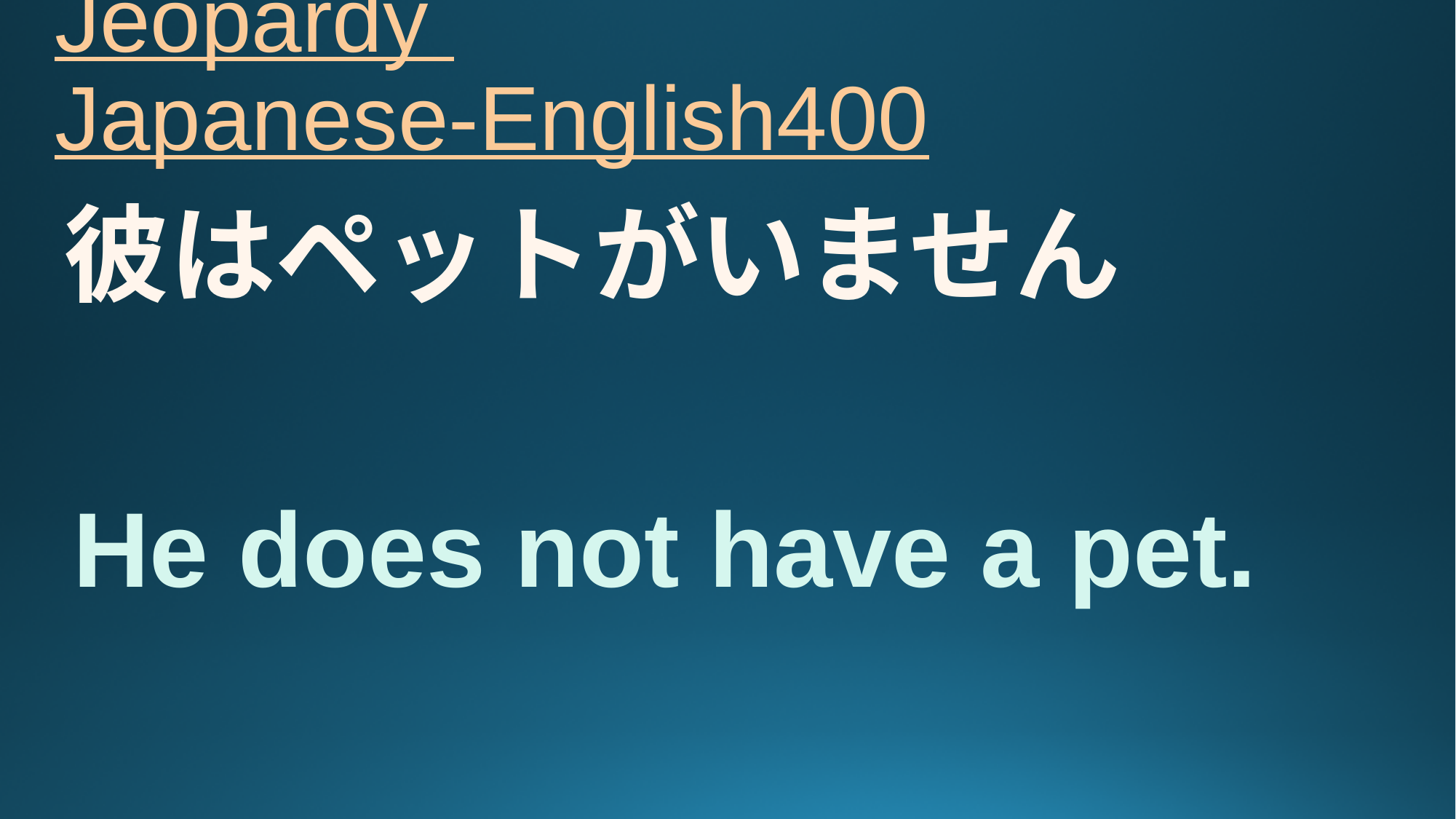

# Jeopardy Japanese-English400
彼はペットがいません
He does not have a pet.